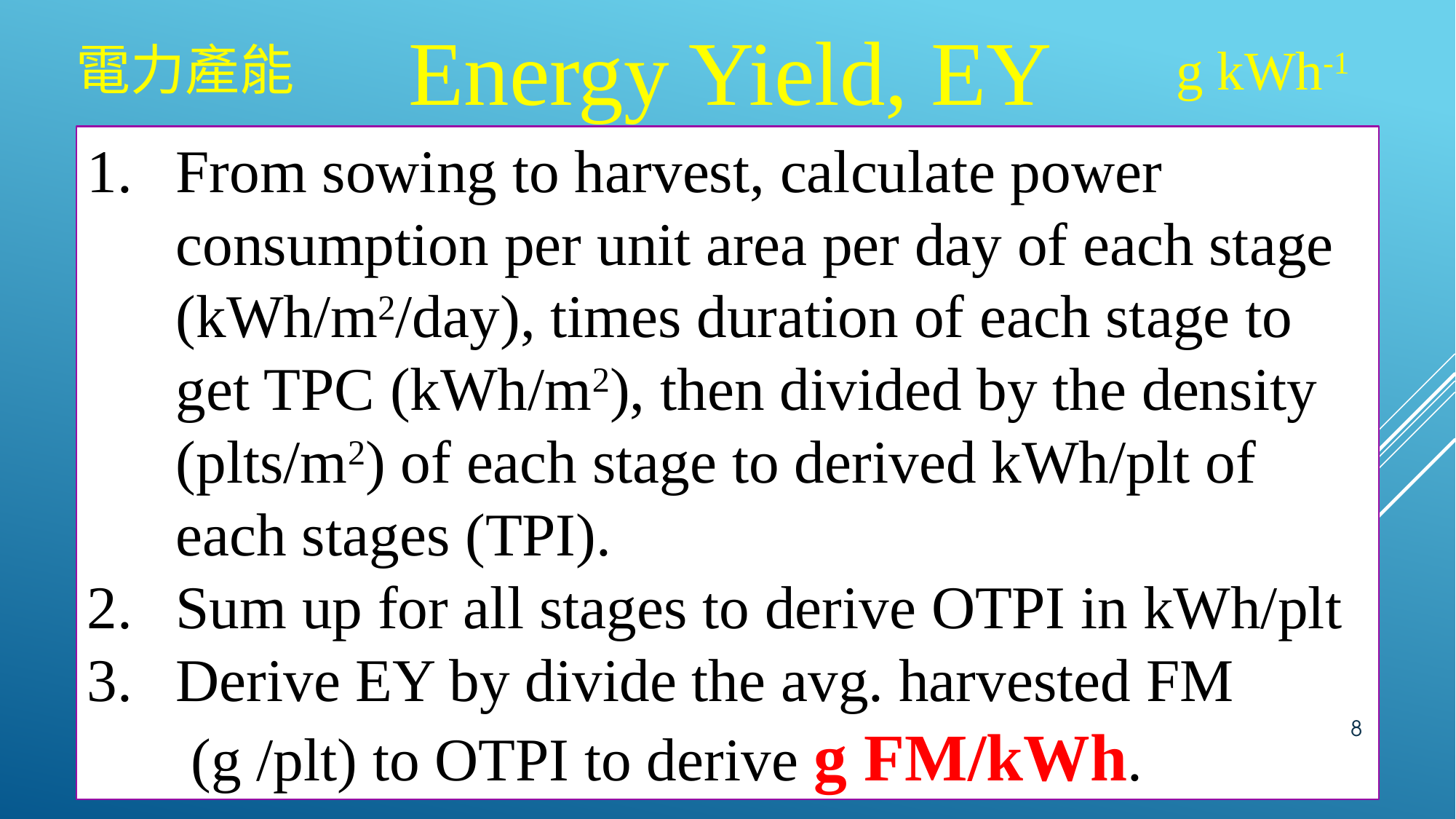

Energy Yield, EY
電力產能
g kWh-1
From sowing to harvest, calculate power consumption per unit area per day of each stage (kWh/m2/day), times duration of each stage to get TPC (kWh/m2), then divided by the density (plts/m2) of each stage to derived kWh/plt of each stages (TPI).
Sum up for all stages to derive OTPI in kWh/plt
Derive EY by divide the avg. harvested FM
 (g /plt) to OTPI to derive g FM/kWh.
8